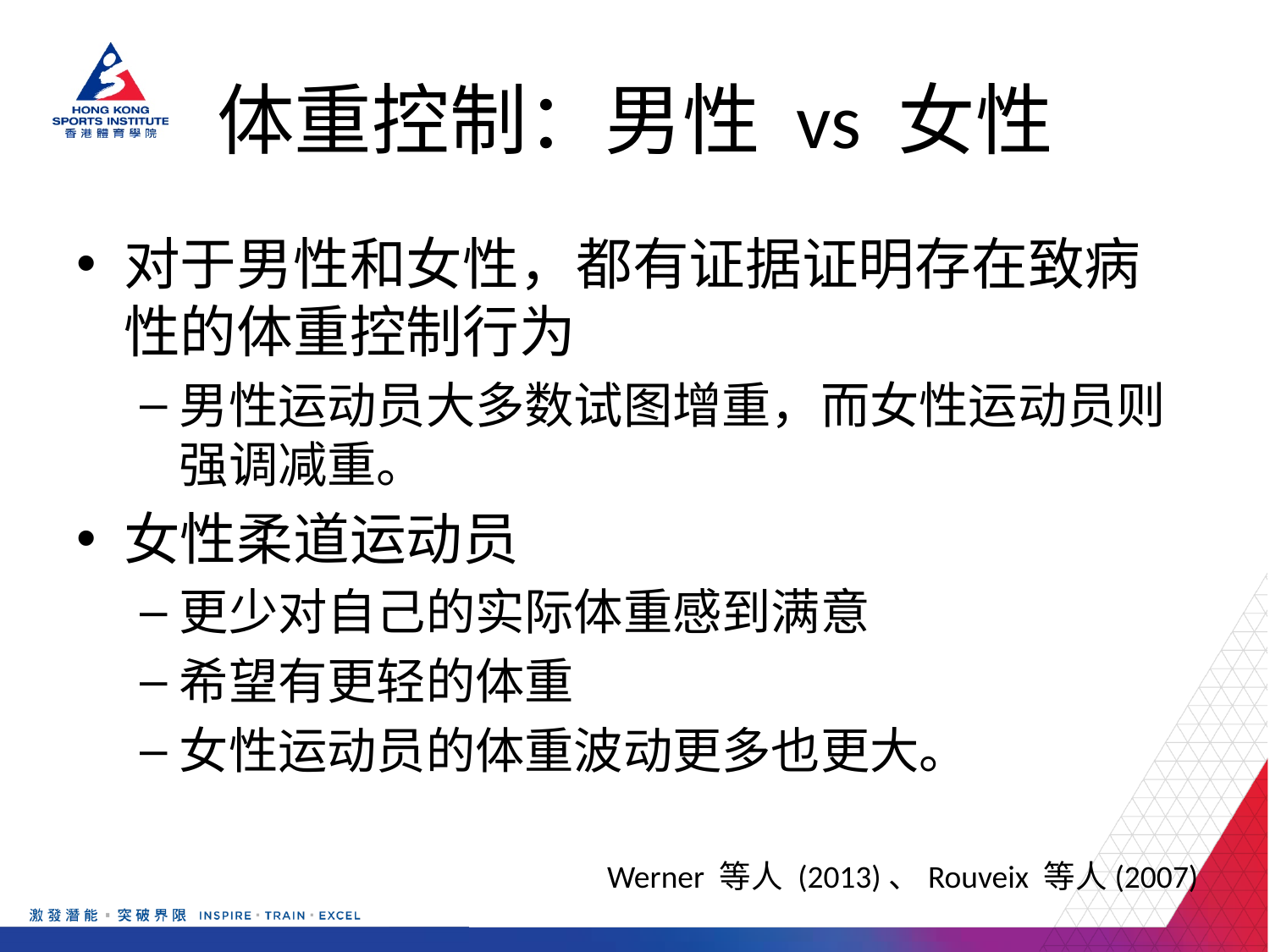

# 体重控制：男性 vs 女性
对于男性和女性，都有证据证明存在致病性的体重控制行为
男性运动员大多数试图增重，而女性运动员则强调减重。
女性柔道运动员
更少对自己的实际体重感到满意
希望有更轻的体重
女性运动员的体重波动更多也更大。
Werner 等人 (2013)、Rouveix 等人(2007)